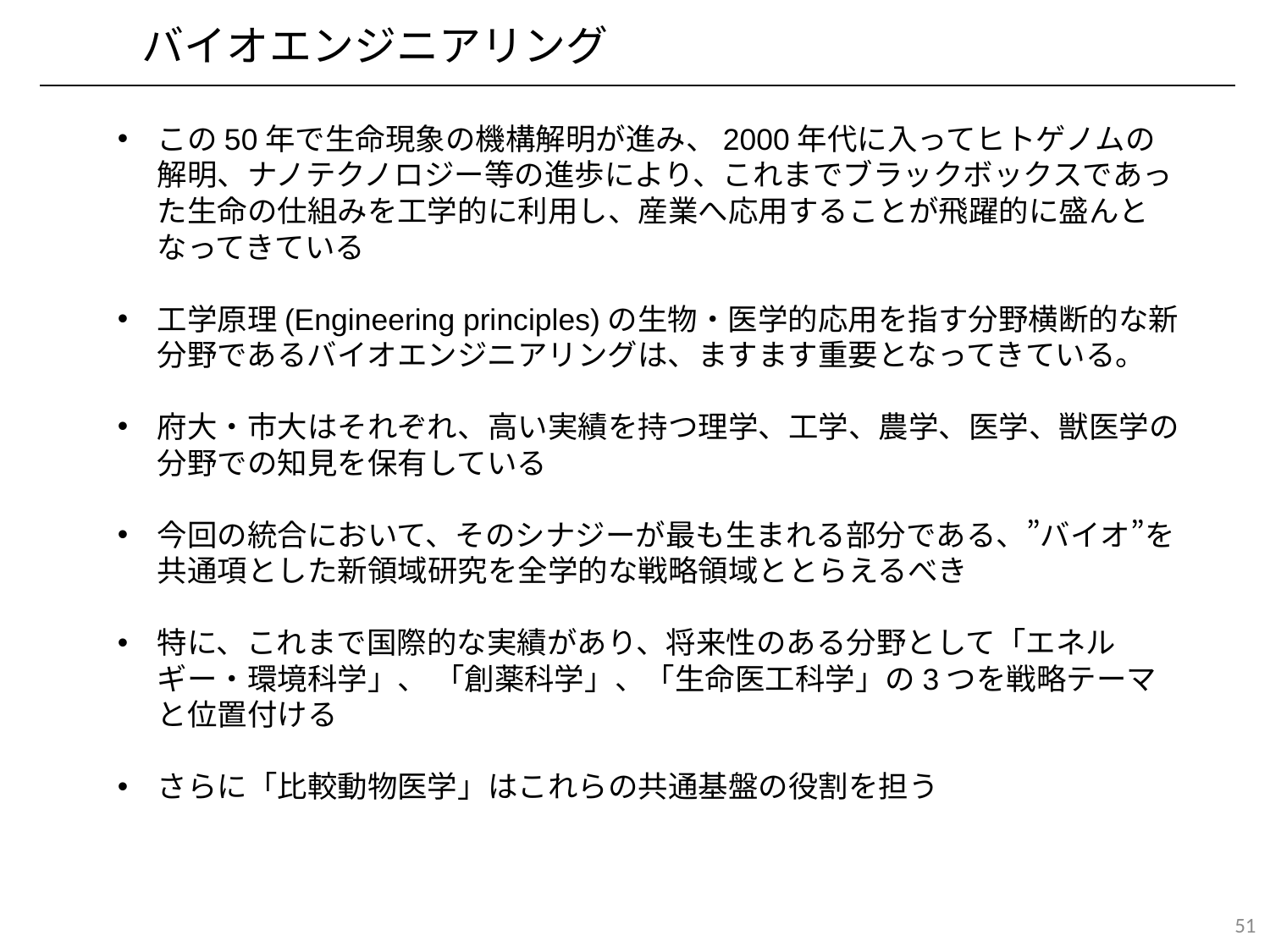

バイオエンジニアリング
この50年で生命現象の機構解明が進み、2000年代に入ってヒトゲノムの解明、ナノテクノロジー等の進歩により、これまでブラックボックスであった生命の仕組みを工学的に利用し、産業へ応用することが飛躍的に盛んとなってきている

工学原理(Engineering principles)の生物・医学的応用を指す分野横断的な新分野であるバイオエンジニアリングは、ますます重要となってきている。

府大・市大はそれぞれ、高い実績を持つ理学、工学、農学、医学、獣医学の分野での知見を保有している

今回の統合において、そのシナジーが最も生まれる部分である、”バイオ”を共通項とした新領域研究を全学的な戦略領域ととらえるべき

特に、これまで国際的な実績があり、将来性のある分野として「エネルギー・環境科学」、 「創薬科学」、「生命医工科学」の3つを戦略テーマと位置付ける

さらに「比較動物医学」はこれらの共通基盤の役割を担う
51